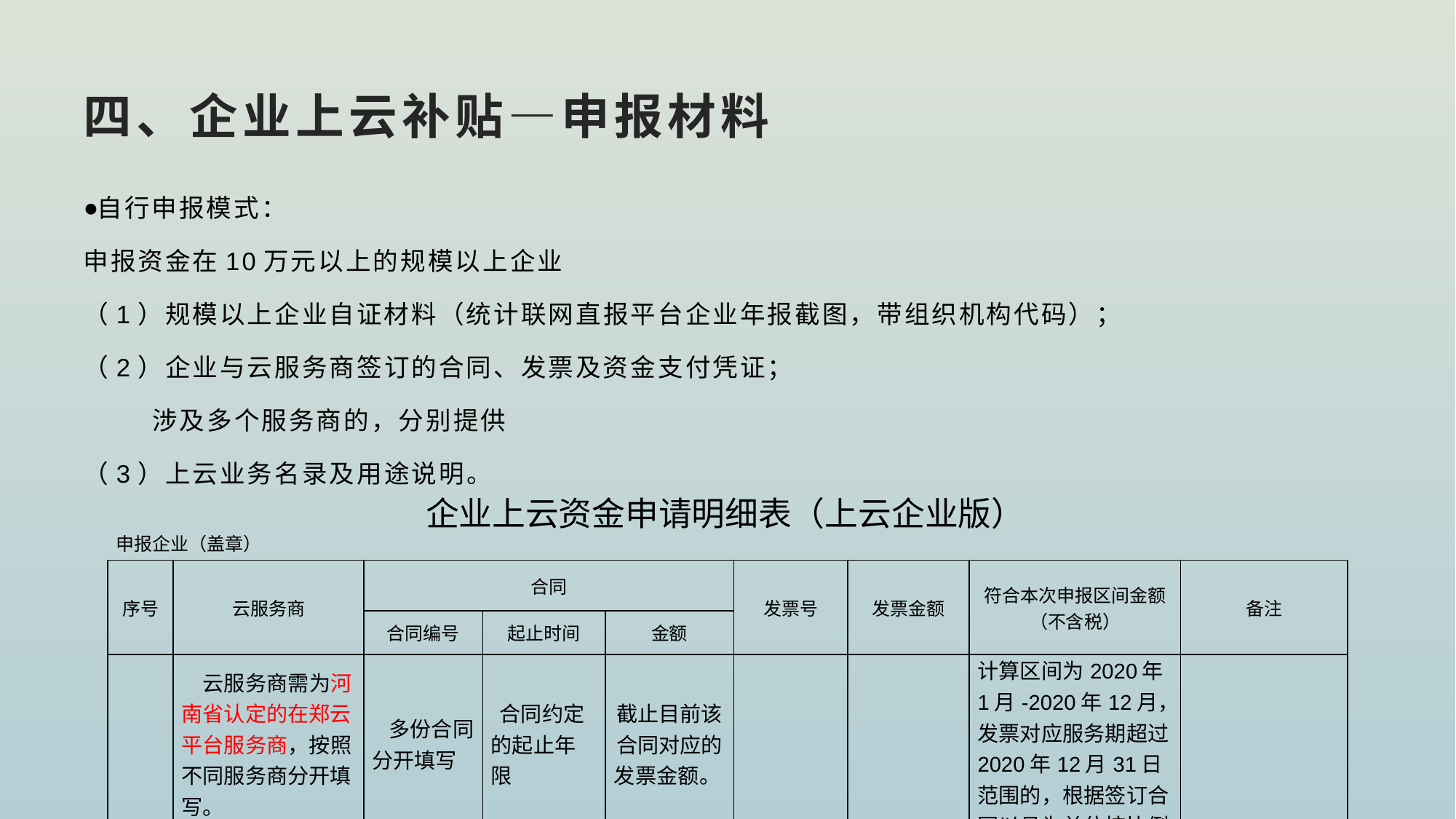

# 四、企业上云补贴—申报材料
自行申报模式：
申报资金在10万元以上的规模以上企业
（1）规模以上企业自证材料（统计联网直报平台企业年报截图，带组织机构代码）；
（2）企业与云服务商签订的合同、发票及资金支付凭证；
        涉及多个服务商的，分别提供
（3）上云业务名录及用途说明。

企业上云资金申请明细表（上云企业版）
申报企业（盖章）
| 序号 | 云服务商 | 合同 |  |  | 发票号 | 发票金额 | 符合本次申报区间金额（不含税） | 备注 |
| --- | --- | --- | --- | --- | --- | --- | --- | --- |
|  |  | 合同编号 | 起止时间 | 金额 |  |  |  |  |
|  | 云服务商需为河南省认定的在郑云平台服务商，按照不同服务商分开填写。 | 多份合同分开填写 | 合同约定的起止年限 | 截止目前该合同对应的发票金额。 |  |  | 计算区间为2020年1月-2020年12月，发票对应服务期超过2020年12月31日范围的，根据签订合同以月为单位按比例计算。 |  |